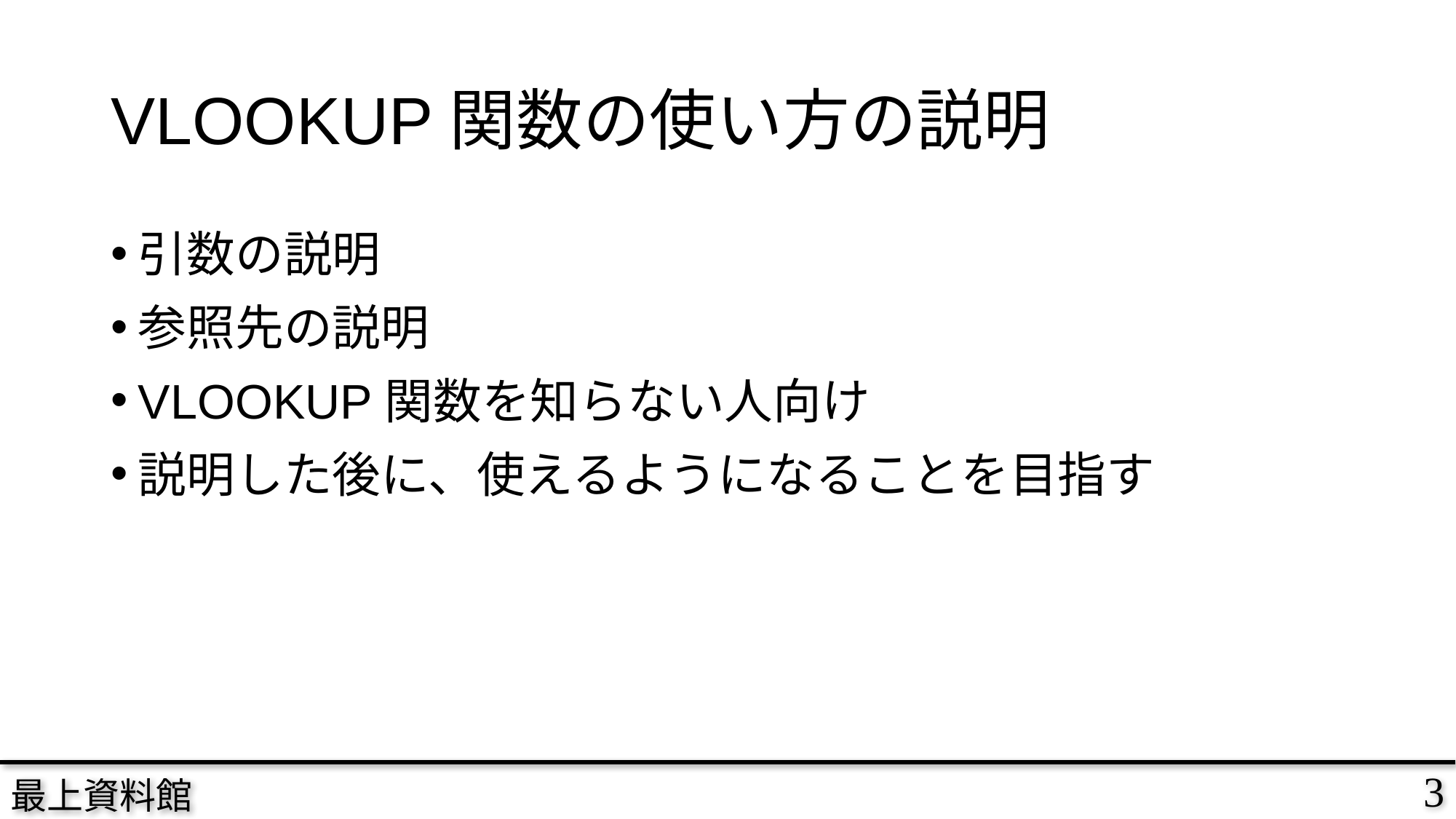

# VLOOKUP関数の使い方の説明
引数の説明
参照先の説明
VLOOKUP関数を知らない人向け
説明した後に、使えるようになることを目指す